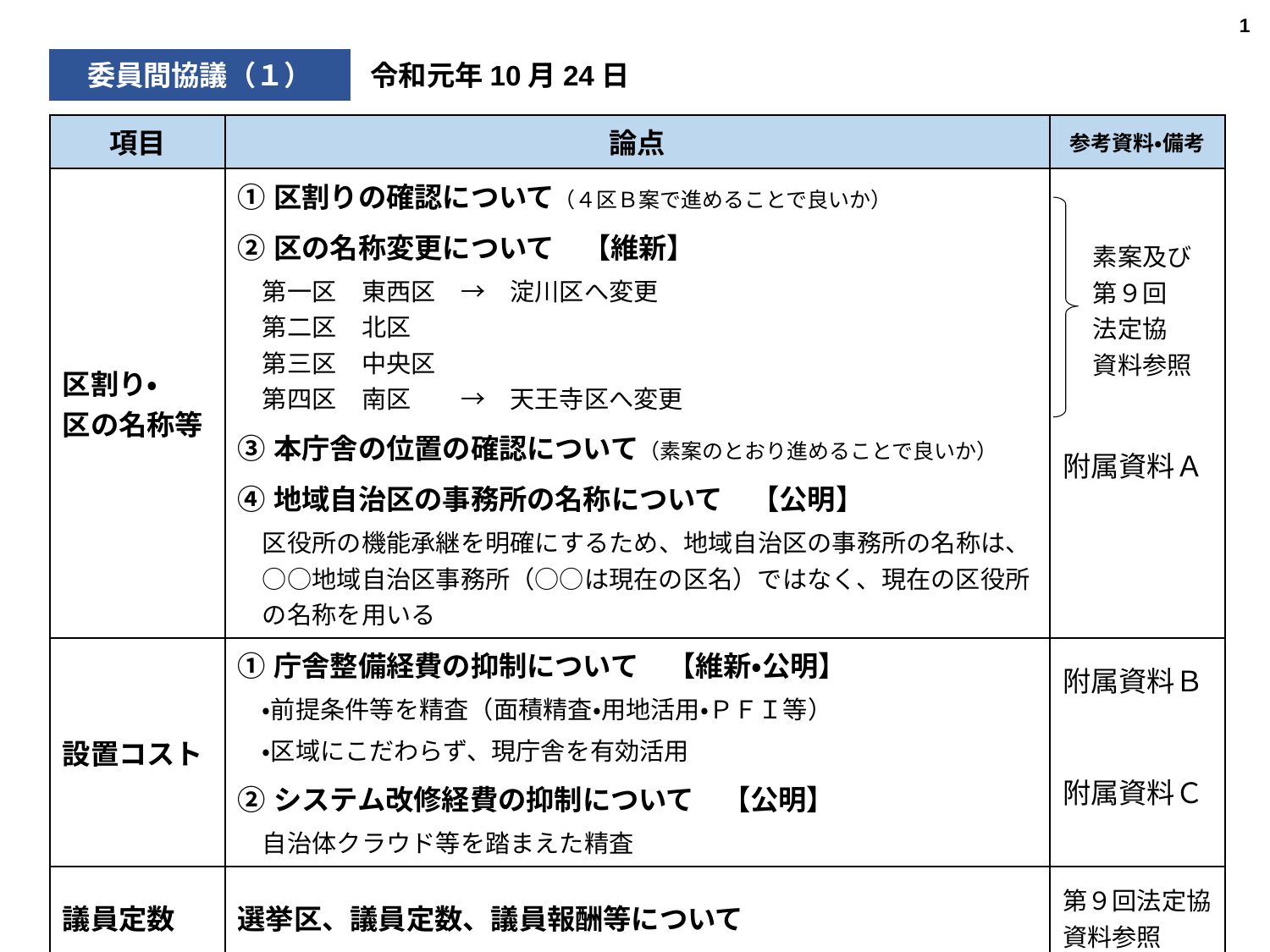

1
委員間協議（１）
令和元年10月24日
| 項目 | 論点 | 参考資料・備考 |
| --- | --- | --- |
| 区割り・ 区の名称等 | ①区割りの確認について（４区Ｂ案で進めることで良いか） ②区の名称変更について　【維新】 　第一区　東西区　→　淀川区へ変更 　第二区　北区 　第三区　中央区 　第四区　南区　　→　天王寺区へ変更 ③本庁舎の位置の確認について（素案のとおり進めることで良いか） ④地域自治区の事務所の名称について　【公明】 　区役所の機能承継を明確にするため、地域自治区の事務所の名称は、 　○○地域自治区事務所（○○は現在の区名）ではなく、現在の区役所 　の名称を用いる | 素案及び 　 第９回 　 法定協 　 資料参照 附属資料Ａ |
| 設置コスト | ①庁舎整備経費の抑制について　【維新・公明】 　・前提条件等を精査（面積精査・用地活用・ＰＦＩ等）　 　・区域にこだわらず、現庁舎を有効活用 ②システム改修経費の抑制について　【公明】 　自治体クラウド等を踏まえた精査 | 附属資料Ｂ 附属資料Ｃ |
| 議員定数 | 選挙区、議員定数、議員報酬等について | 第９回法定協 資料参照 |